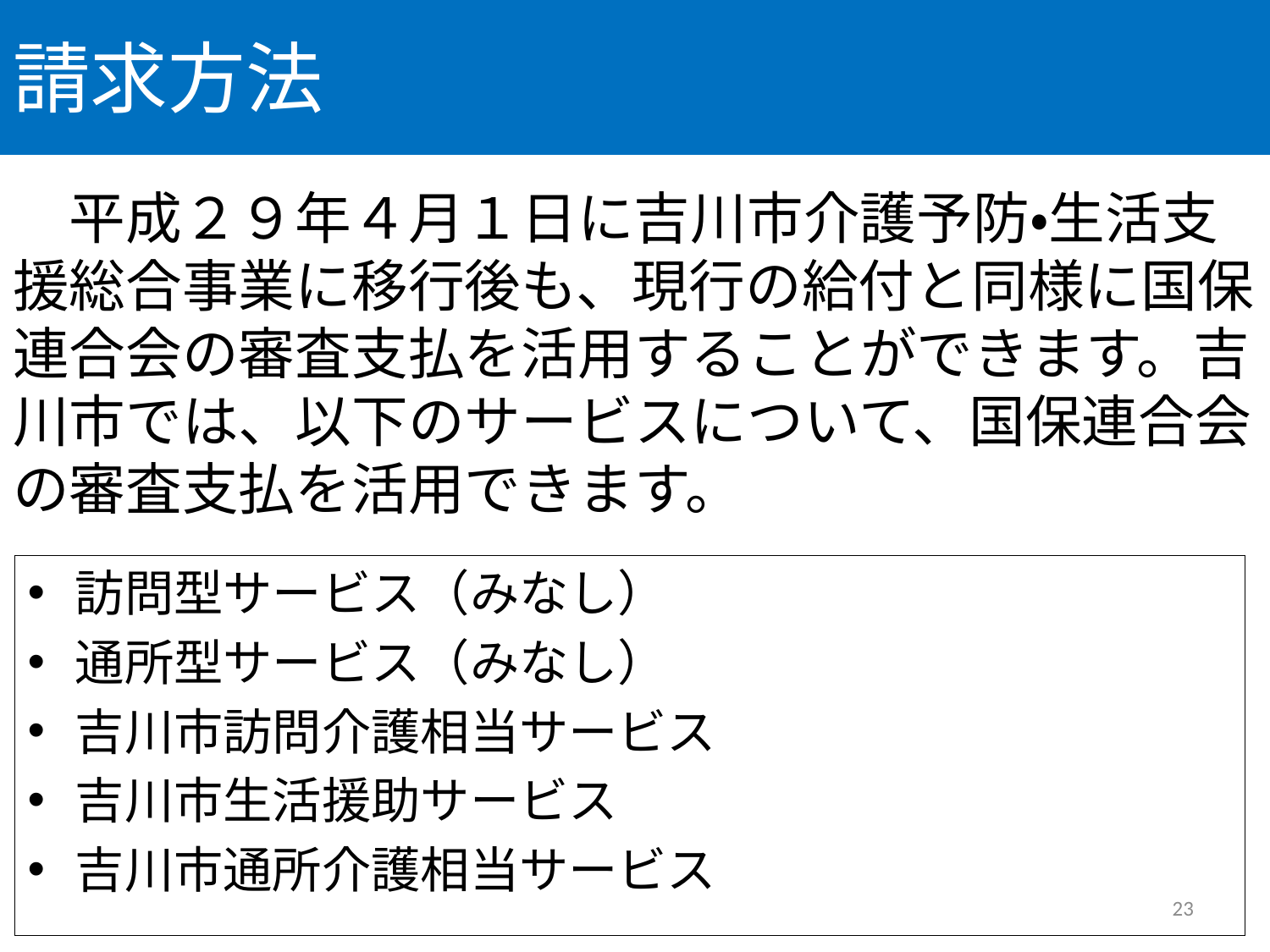

# 請求方法
　平成２９年４月１日に吉川市介護予防・生活支援総合事業に移行後も、現行の給付と同様に国保連合会の審査支払を活用することができます。吉川市では、以下のサービスについて、国保連合会の審査支払を活用できます。
訪問型サービス（みなし）
通所型サービス（みなし）
吉川市訪問介護相当サービス
吉川市生活援助サービス
吉川市通所介護相当サービス
23